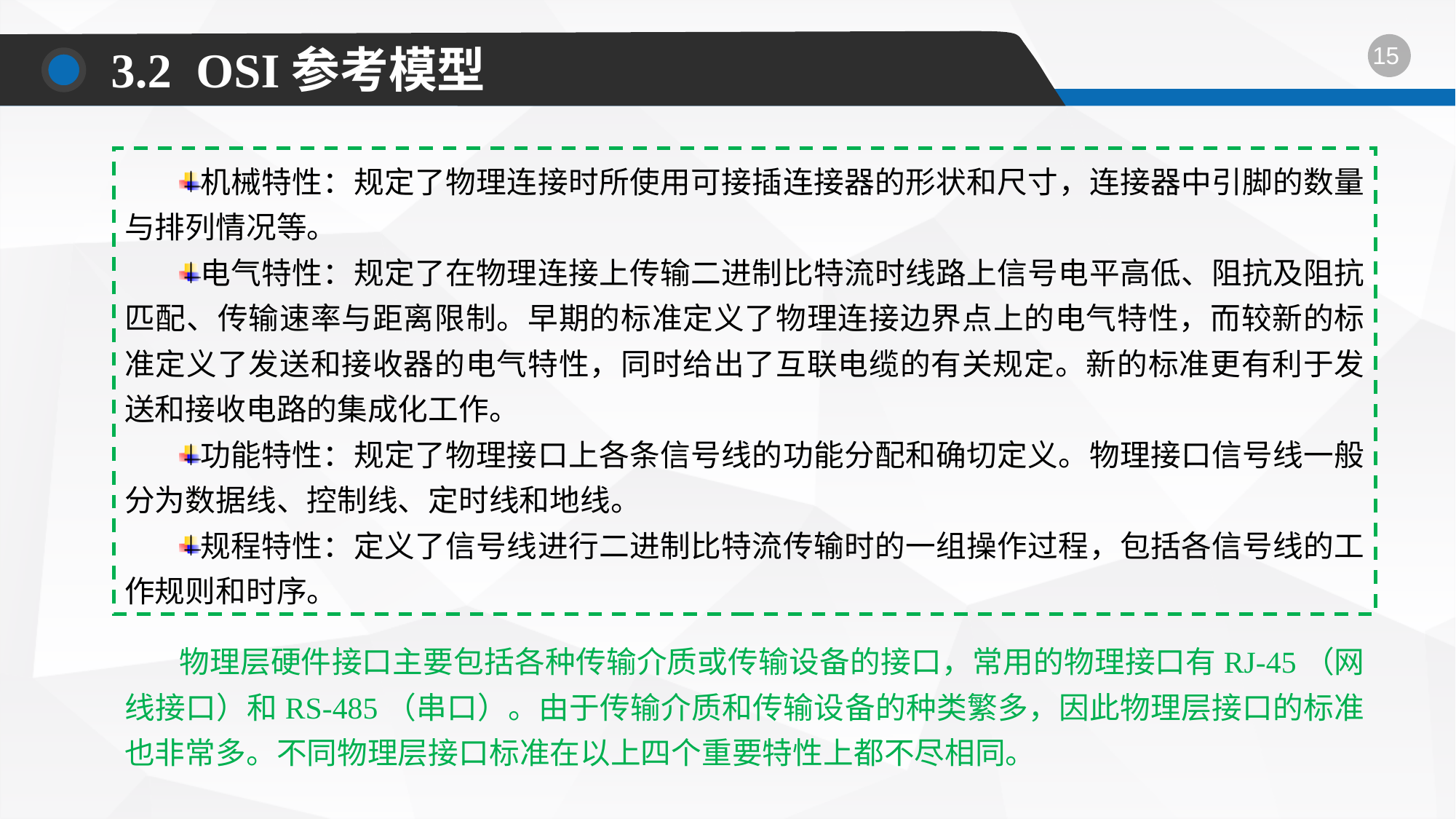

3.2  OSI参考模型
机械特性：规定了物理连接时所使用可接插连接器的形状和尺寸，连接器中引脚的数量与排列情况等。
电气特性：规定了在物理连接上传输二进制比特流时线路上信号电平高低、阻抗及阻抗匹配、传输速率与距离限制。早期的标准定义了物理连接边界点上的电气特性，而较新的标准定义了发送和接收器的电气特性，同时给出了互联电缆的有关规定。新的标准更有利于发送和接收电路的集成化工作。
功能特性：规定了物理接口上各条信号线的功能分配和确切定义。物理接口信号线一般分为数据线、控制线、定时线和地线。
规程特性：定义了信号线进行二进制比特流传输时的一组操作过程，包括各信号线的工作规则和时序。
物理层硬件接口主要包括各种传输介质或传输设备的接口，常用的物理接口有RJ-45（网线接口）和RS-485（串口）。由于传输介质和传输设备的种类繁多，因此物理层接口的标准也非常多。不同物理层接口标准在以上四个重要特性上都不尽相同。